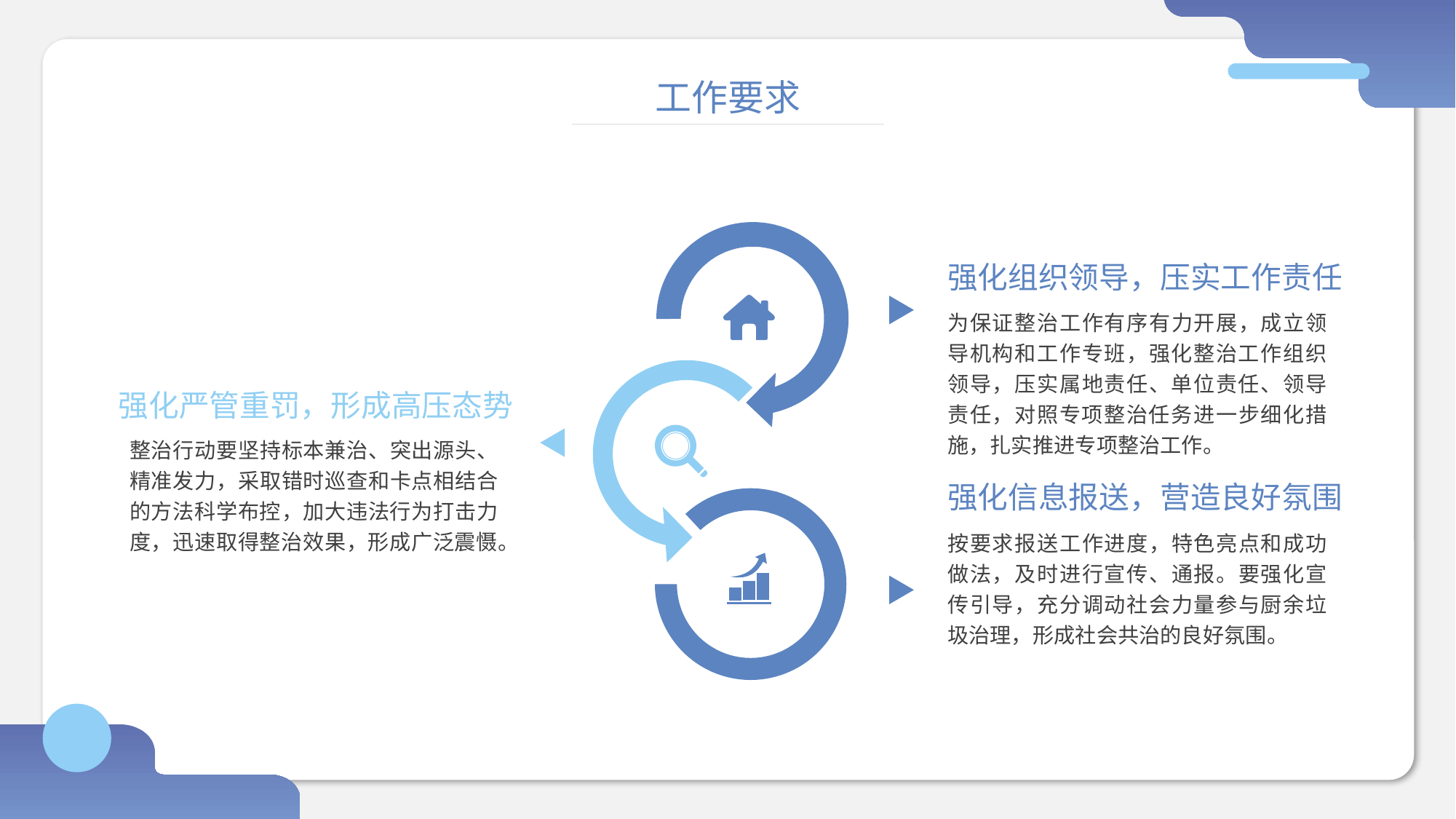

工作要求

强化组织领导，压实工作责任
为保证整治工作有序有力开展，成立领导机构和工作专班，强化整治工作组织领导，压实属地责任、单位责任、领导责任，对照专项整治任务进一步细化措施，扎实推进专项整治工作。
强化严管重罚，形成高压态势
整治行动要坚持标本兼治、突出源头、精准发力，采取错时巡查和卡点相结合的方法科学布控，加大违法行为打击力度，迅速取得整治效果，形成广泛震慑。
强化信息报送，营造良好氛围
按要求报送工作进度，特色亮点和成功做法，及时进行宣传、通报。要强化宣传引导，充分调动社会力量参与厨余垃圾治理，形成社会共治的良好氛围。